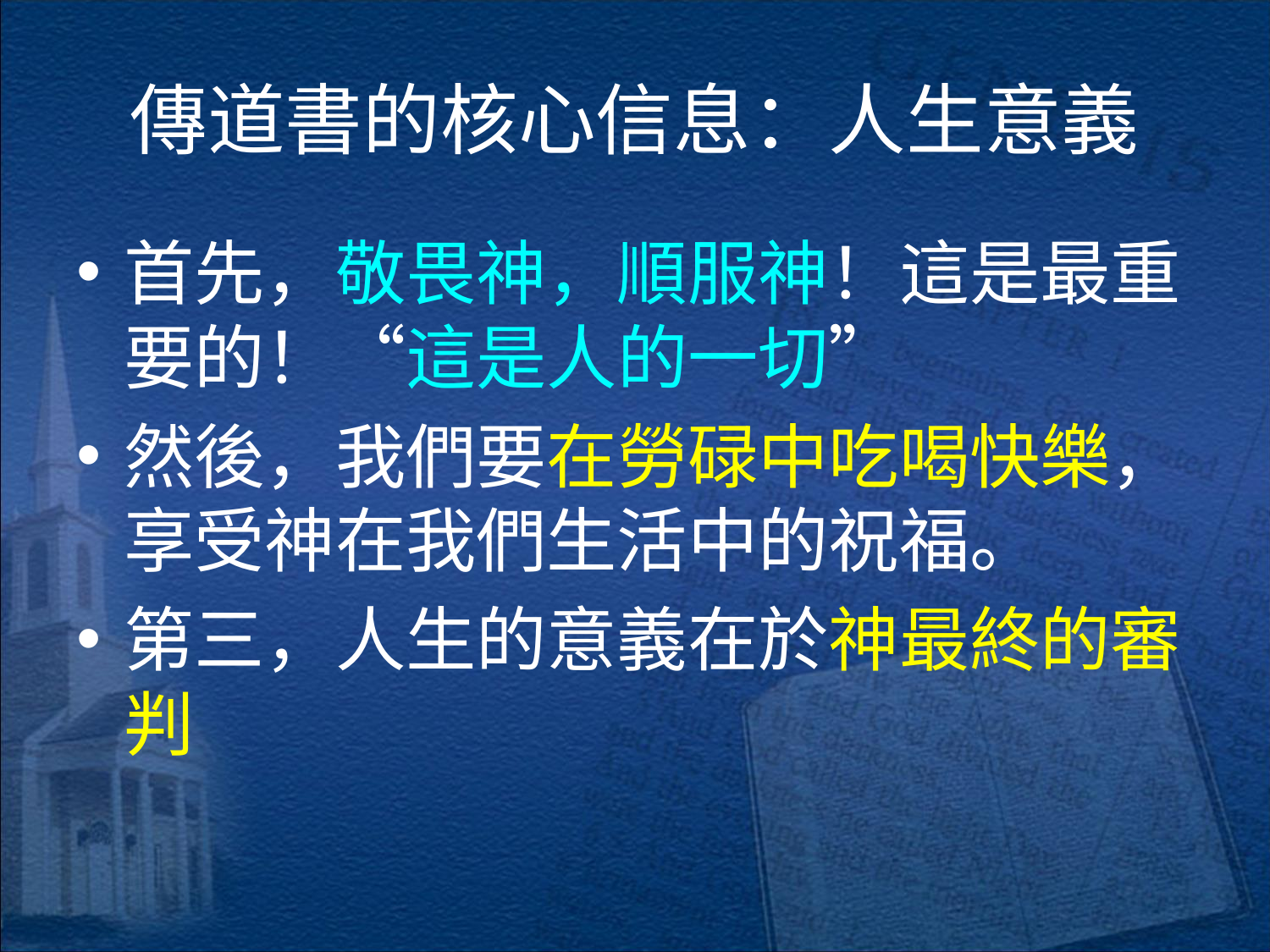

# 傳道書的核心信息：人生意義
首先，敬畏神，順服神！這是最重要的！“這是人的一切”
然後，我們要在勞碌中吃喝快樂，享受神在我們生活中的祝福。
第三，人生的意義在於神最終的審判